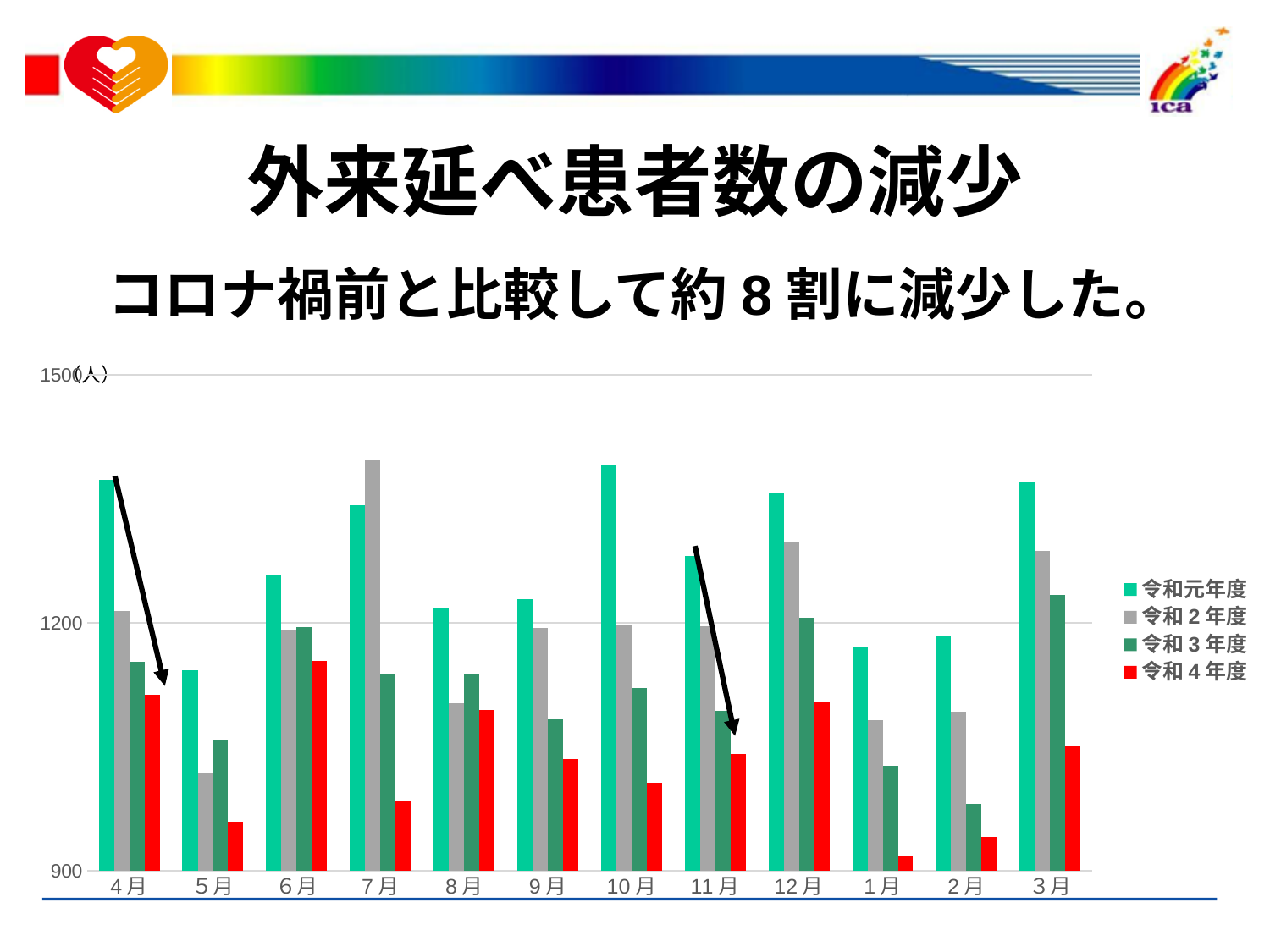

外来延べ患者数の減少
コロナ禍前と比較して約8割に減少した。

### Chart

| Category | 令和元年度 | 令和2年度 | 令和3年度 | 令和4年度 |
|---|---|---|---|---|
| 4月 | 1373.0 | 1214.0 | 1153.0 | 1113.0 |
| ５月 | 1143.0 | 1019.0 | 1059.0 | 959.0 |
| ６月 | 1258.0 | 1192.0 | 1195.0 | 1154.0 |
| 7月 | 1342.0 | 1396.0 | 1139.0 | 985.0 |
| 8月 | 1217.0 | 1103.0 | 1137.0 | 1095.0 |
| 9月 | 1229.0 | 1194.0 | 1083.0 | 1035.0 |
| 10月 | 1390.0 | 1198.0 | 1121.0 | 1006.0 |
| 11月 | 1281.0 | 1196.0 | 1093.0 | 1041.0 |
| 12月 | 1358.0 | 1297.0 | 1206.0 | 1105.0 |
| 1月 | 1171.0 | 1082.0 | 1027.0 | 918.0 |
| 2月 | 1185.0 | 1092.0 | 981.0 | 941.0 |
| ３月 | 1370.0 | 1287.0 | 1234.0 | 1051.0 |
（人）